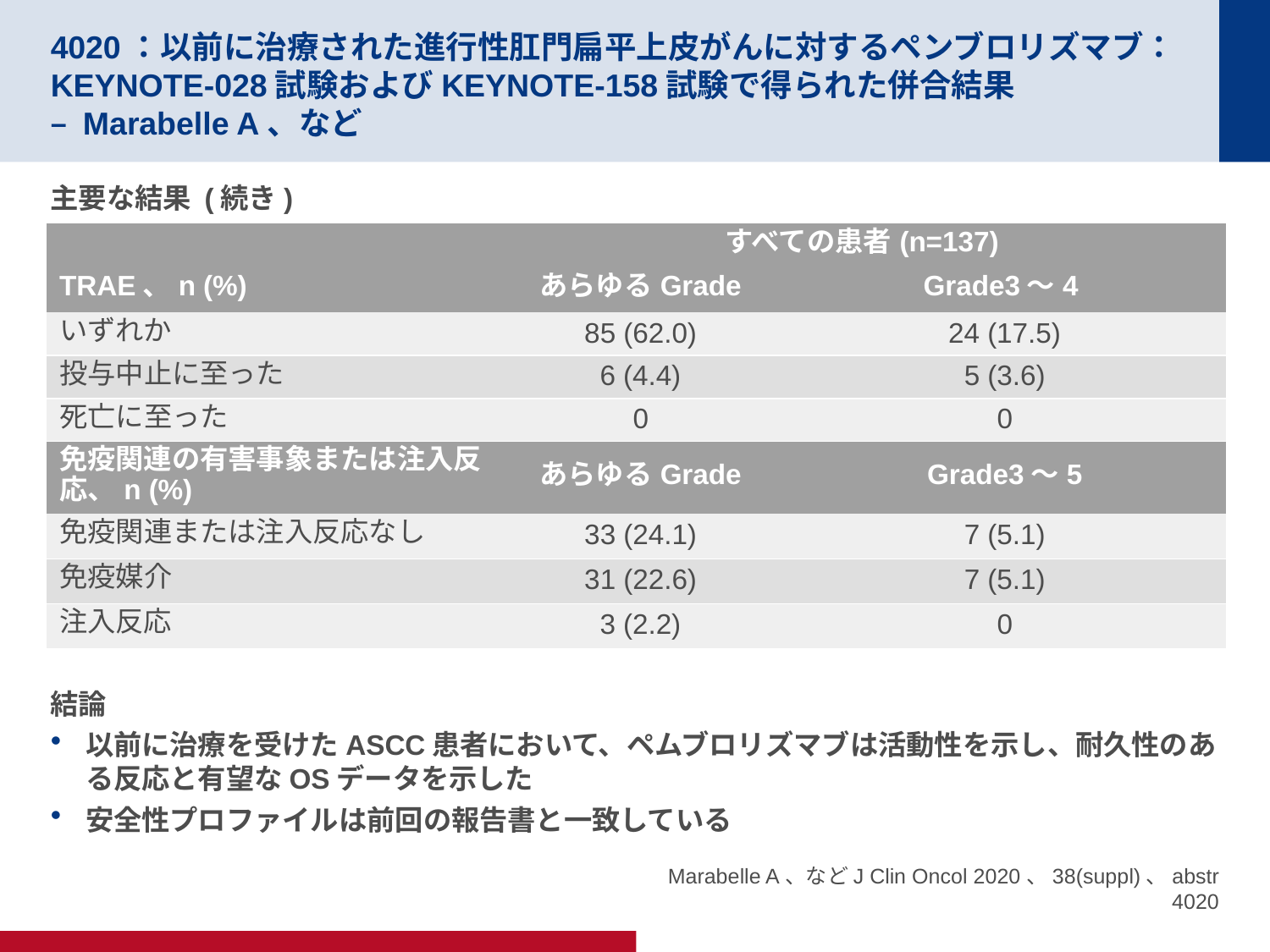

# 4020：以前に治療された進行性肛門扁平上皮がんに対するペンブロリズマブ：KEYNOTE-028試験およびKEYNOTE-158試験で得られた併合結果 – Marabelle A、など
主要な結果 (続き)
結論
以前に治療を受けたASCC患者において、ペムブロリズマブは活動性を示し、耐久性のある反応と有望なOSデータを示した
安全性プロファイルは前回の報告書と一致している
|  | すべての患者(n=137) |  |
| --- | --- | --- |
| TRAE、n (%) | あらゆるGrade | Grade3～4 |
| いずれか | 85 (62.0) | 24 (17.5) |
| 投与中止に至った | 6 (4.4) | 5 (3.6) |
| 死亡に至った | 0 | 0 |
| 免疫関連の有害事象または注入反応、n (%) | あらゆるGrade | Grade3～5 |
| 免疫関連または注入反応なし | 33 (24.1) | 7 (5.1) |
| 免疫媒介 | 31 (22.6) | 7 (5.1) |
| 注入反応 | 3 (2.2) | 0 |
Marabelle A、などJ Clin Oncol 2020、38(suppl)、abstr 4020